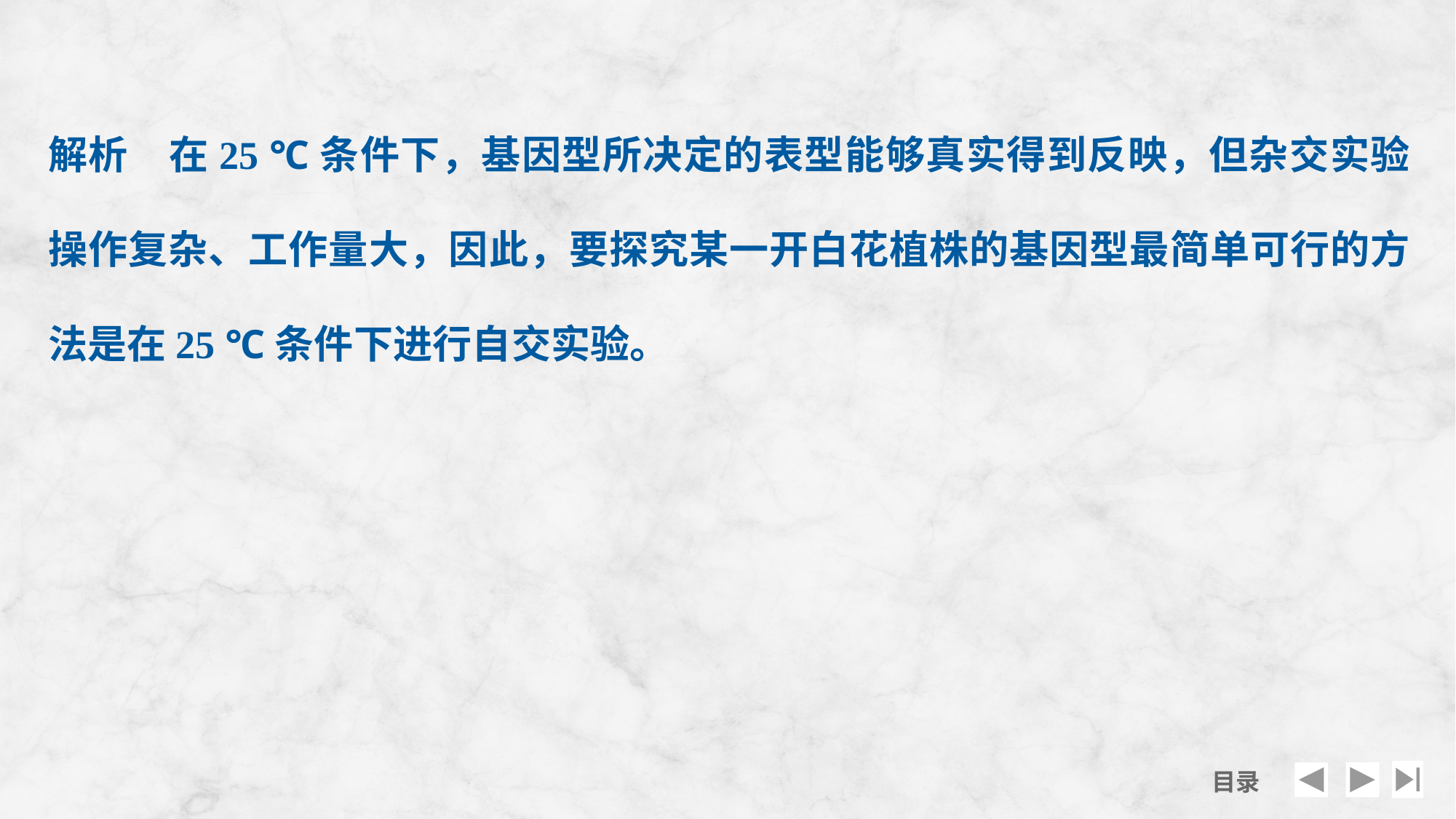

解析　在25 ℃条件下，基因型所决定的表型能够真实得到反映，但杂交实验操作复杂、工作量大，因此，要探究某一开白花植株的基因型最简单可行的方法是在25 ℃条件下进行自交实验。